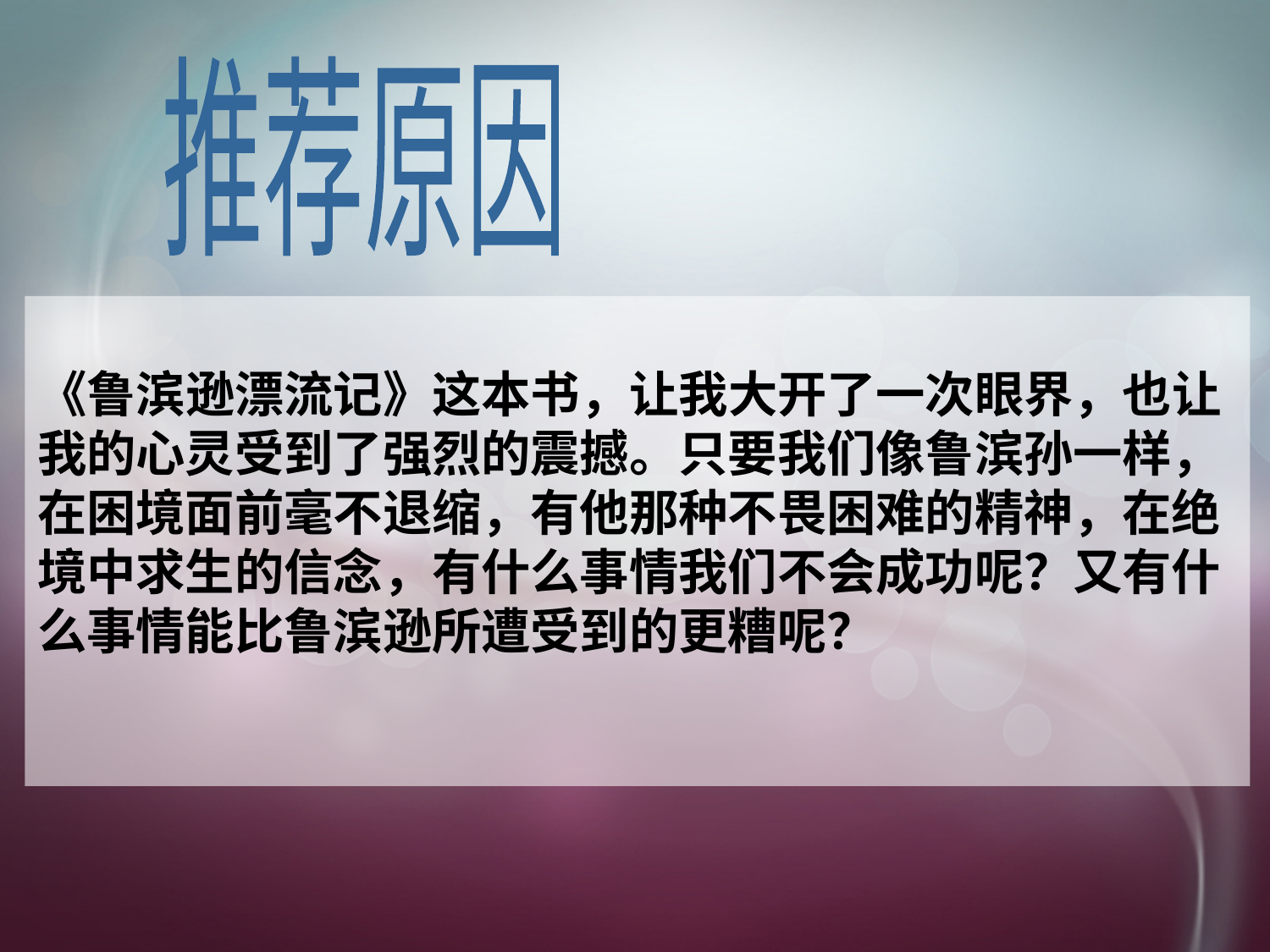

推荐原因
# 《鲁滨逊漂流记》这本书，让我大开了一次眼界，也让我的心灵受到了强烈的震撼。只要我们像鲁滨孙一样，在困境面前毫不退缩，有他那种不畏困难的精神，在绝境中求生的信念，有什么事情我们不会成功呢？又有什么事情能比鲁滨逊所遭受到的更糟呢？